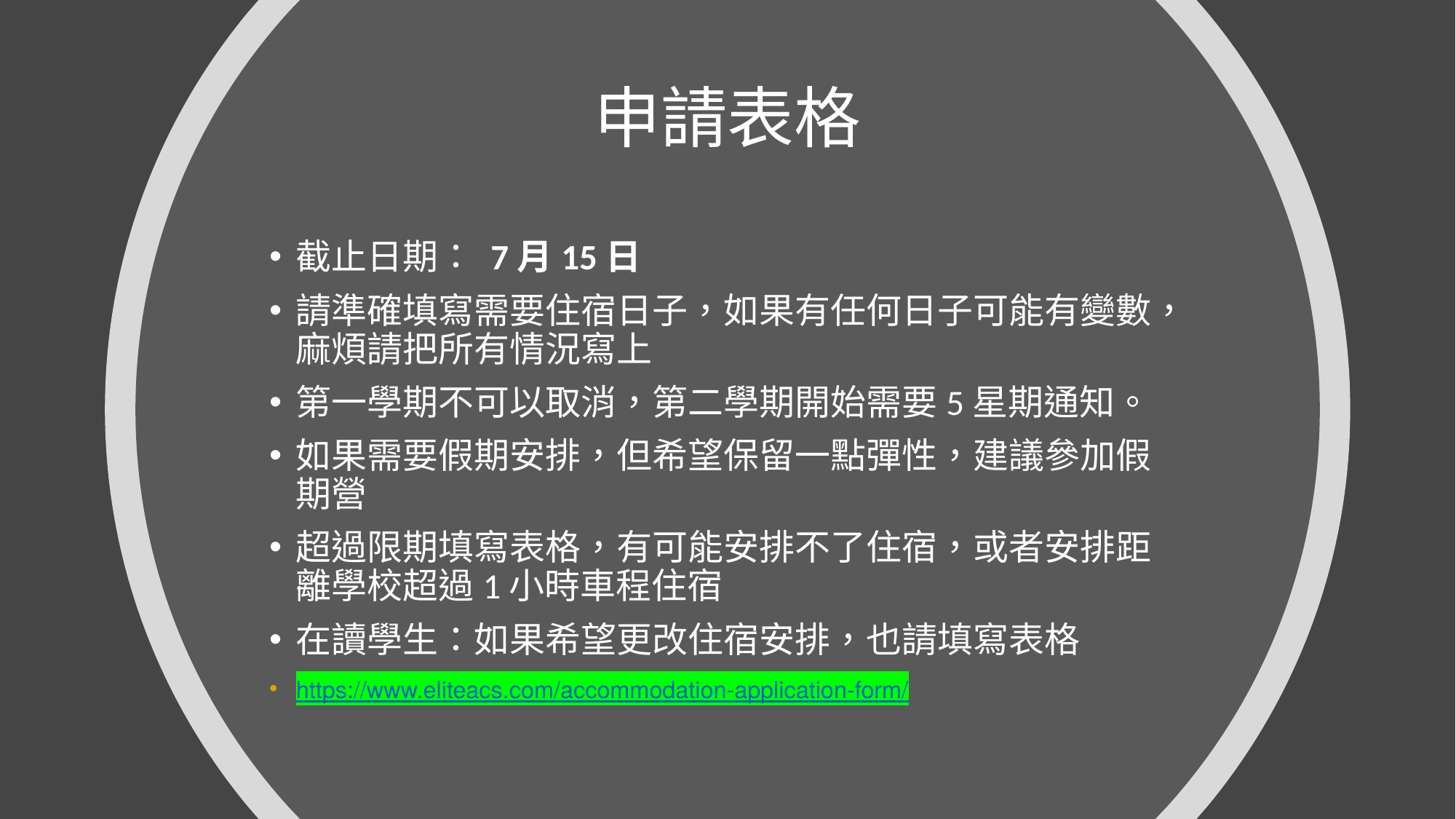

# 申請表格
截止日期： 7月15日
請準確填寫需要住宿日子，如果有任何日子可能有變數，麻煩請把所有情況寫上
第一學期不可以取消，第二學期開始需要5星期通知。
如果需要假期安排，但希望保留一點彈性，建議參加假期營
超過限期填寫表格，有可能安排不了住宿，或者安排距離學校超過1小時車程住宿
在讀學生：如果希望更改住宿安排，也請填寫表格
https://www.eliteacs.com/accommodation-application-form/